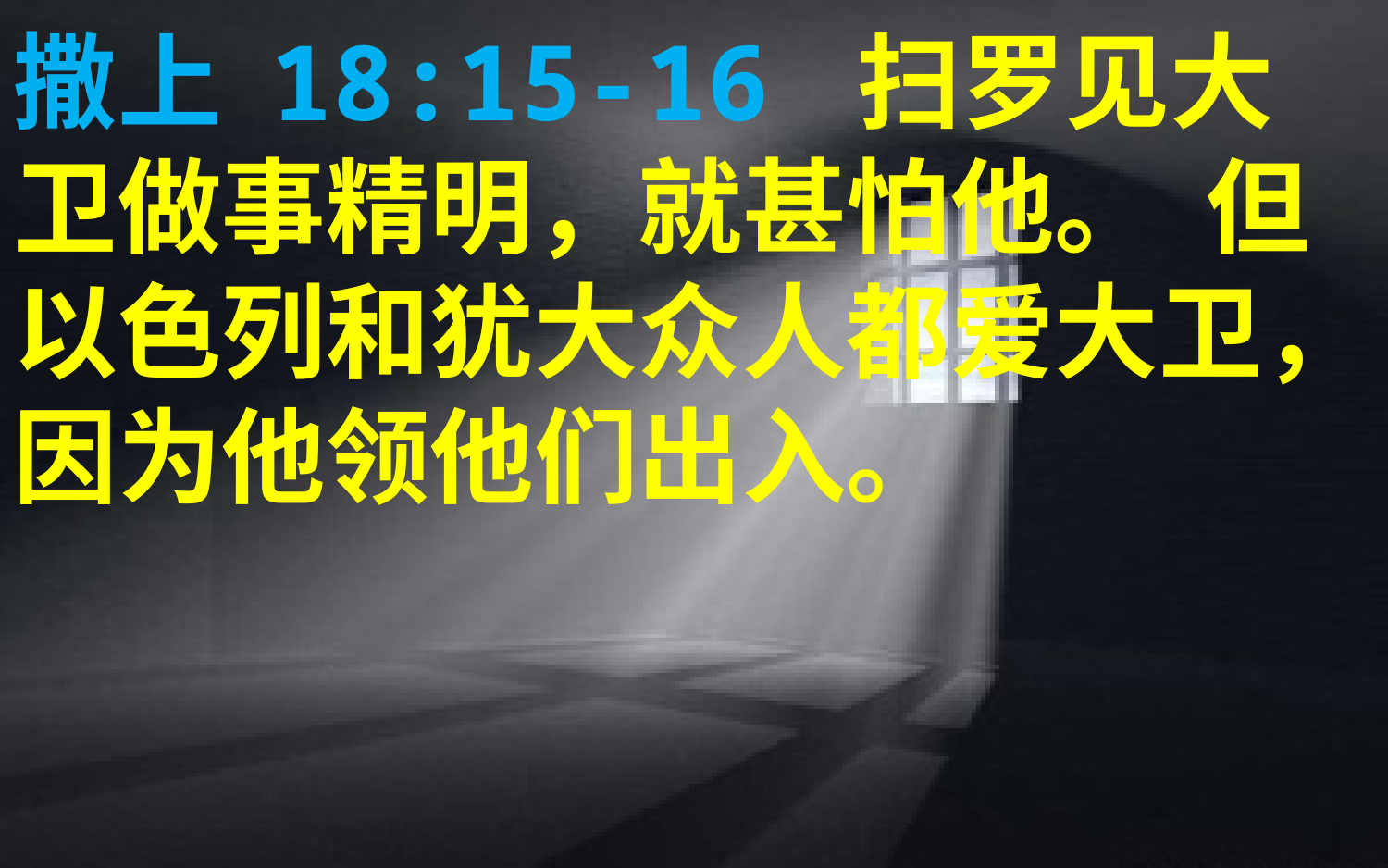

撒上 18:15-16 扫罗见大卫做事精明，就甚怕他。  但以色列和犹大众人都爱大卫，因为他领他们出入。